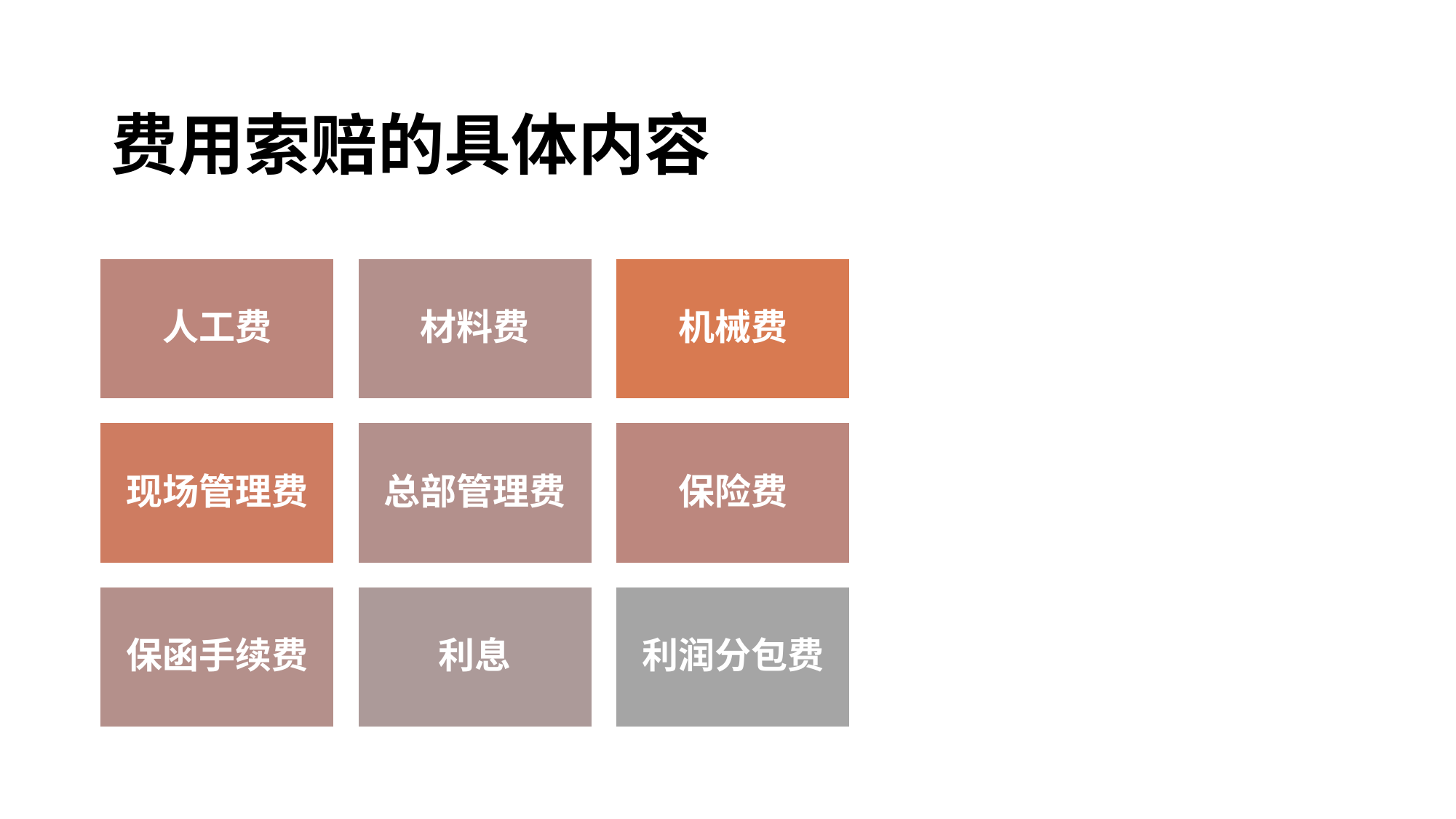

# 费用索赔的具体内容
人工费
材料费
机械费
现场管理费
总部管理费
保险费
保函手续费
利息
利润分包费